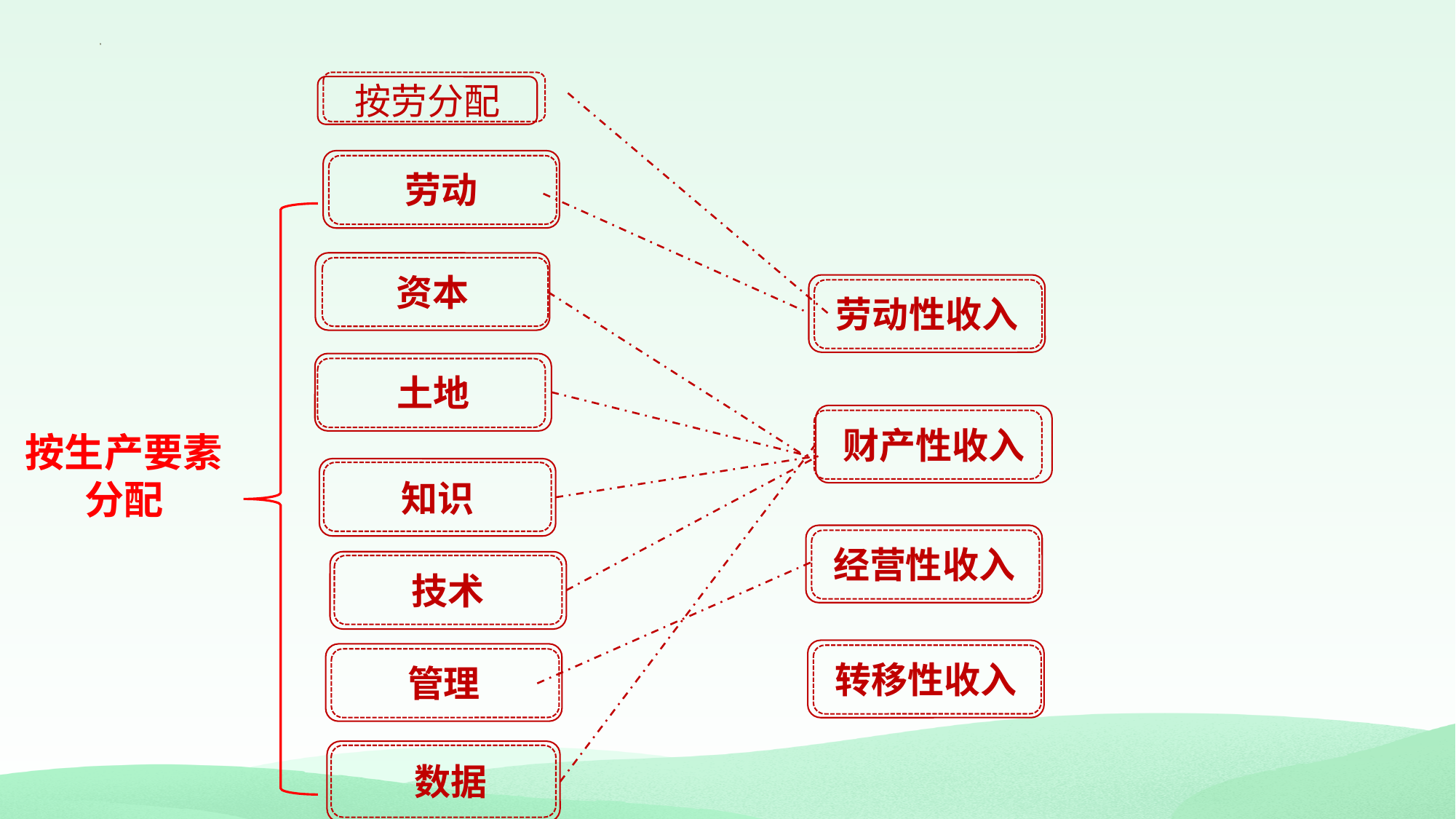

按劳分配
劳动

资本

劳动性收入

土地

财产性收入

按生产要素
分配
知识

经营性收入

技术

转移性收入

管理

数据